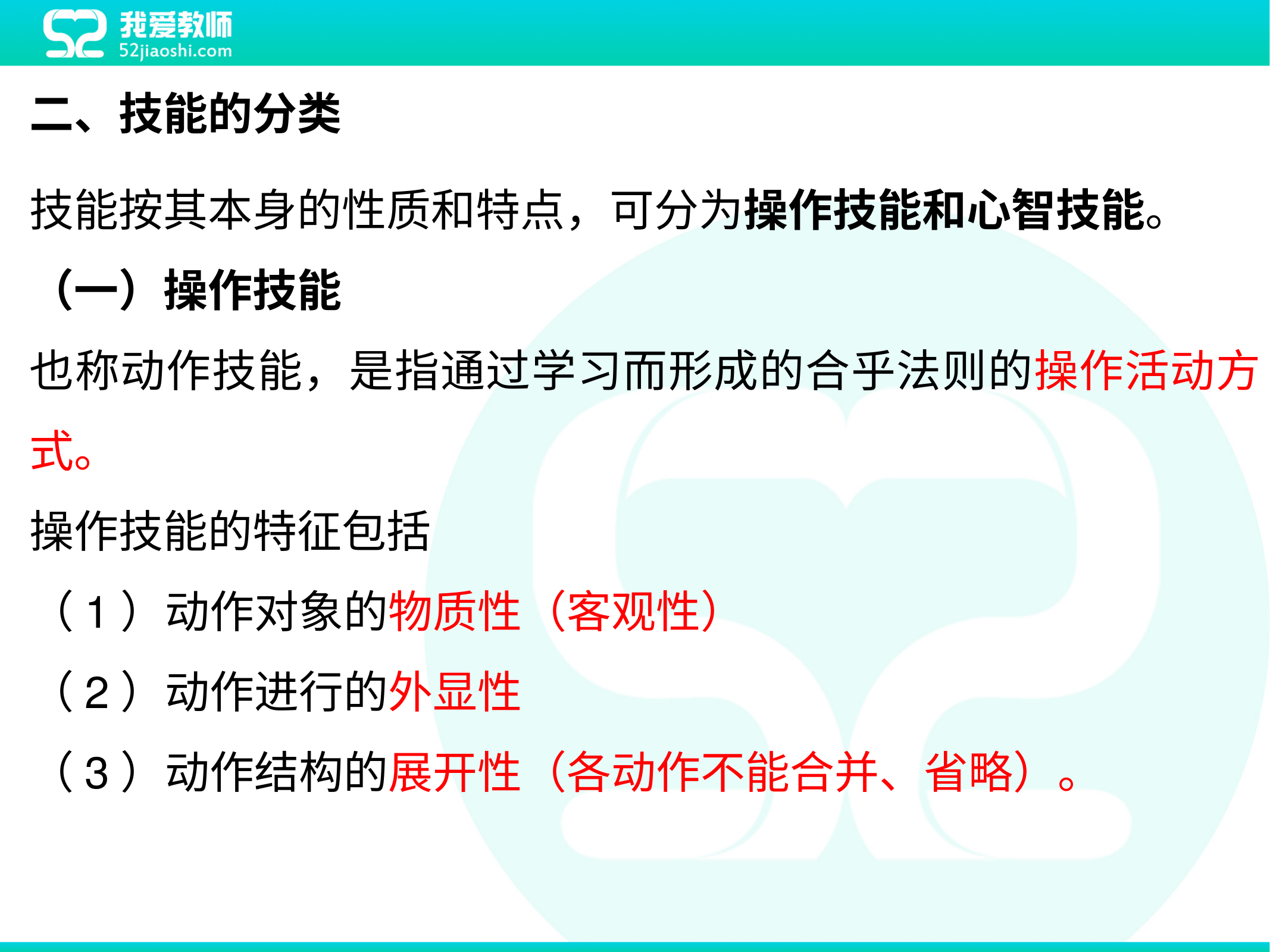

二、技能的分类
技能按其本身的性质和特点，可分为操作技能和心智技能。
（一）操作技能
也称动作技能，是指通过学习而形成的合乎法则的操作活动方式。
操作技能的特征包括
（1）动作对象的物质性（客观性）
（2）动作进行的外显性
（3）动作结构的展开性（各动作不能合并、省略）。